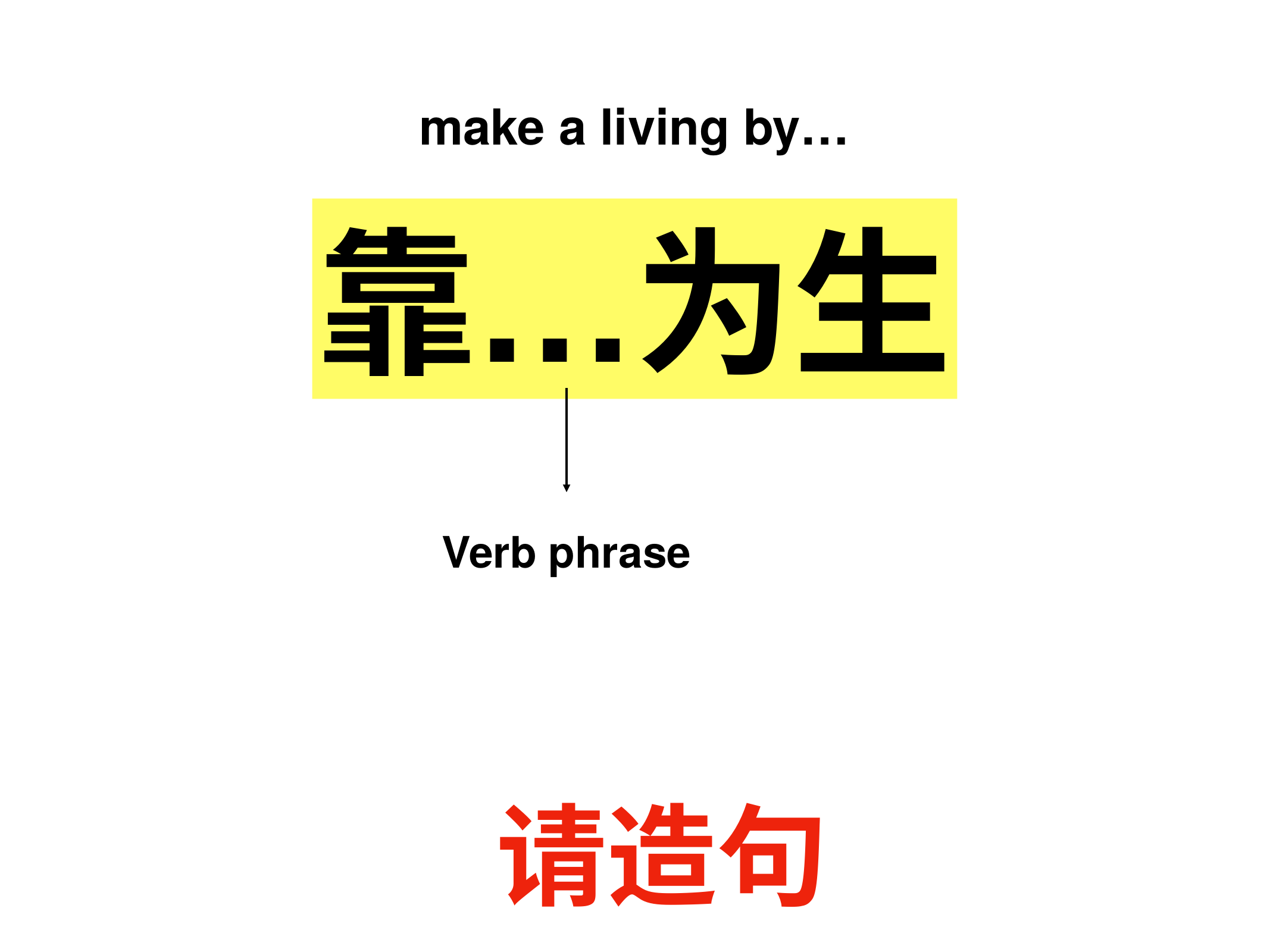

make a living by…
靠…为生

Verb phrase
请造句